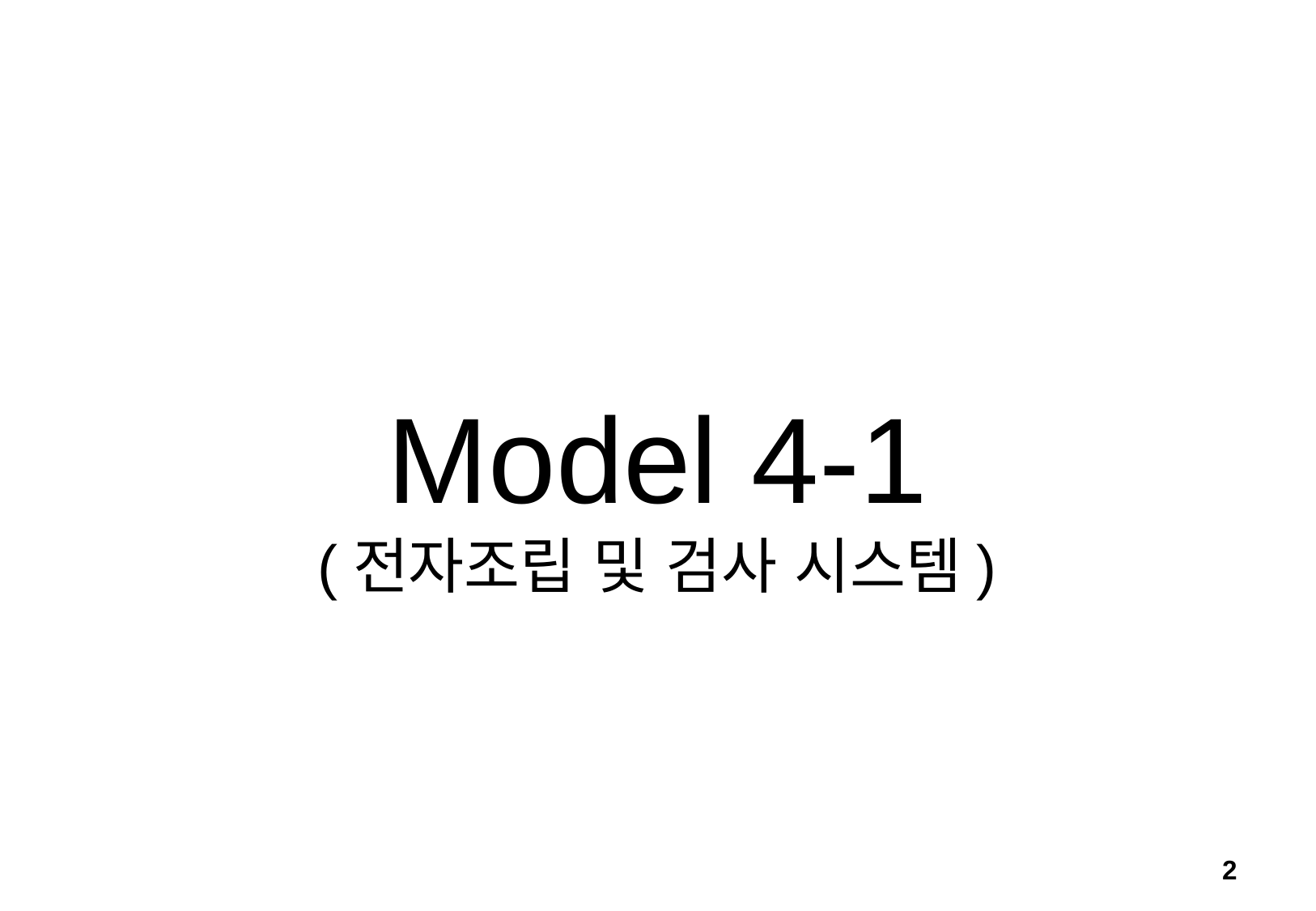

Model 4-1
(전자조립 및 검사 시스템)
2